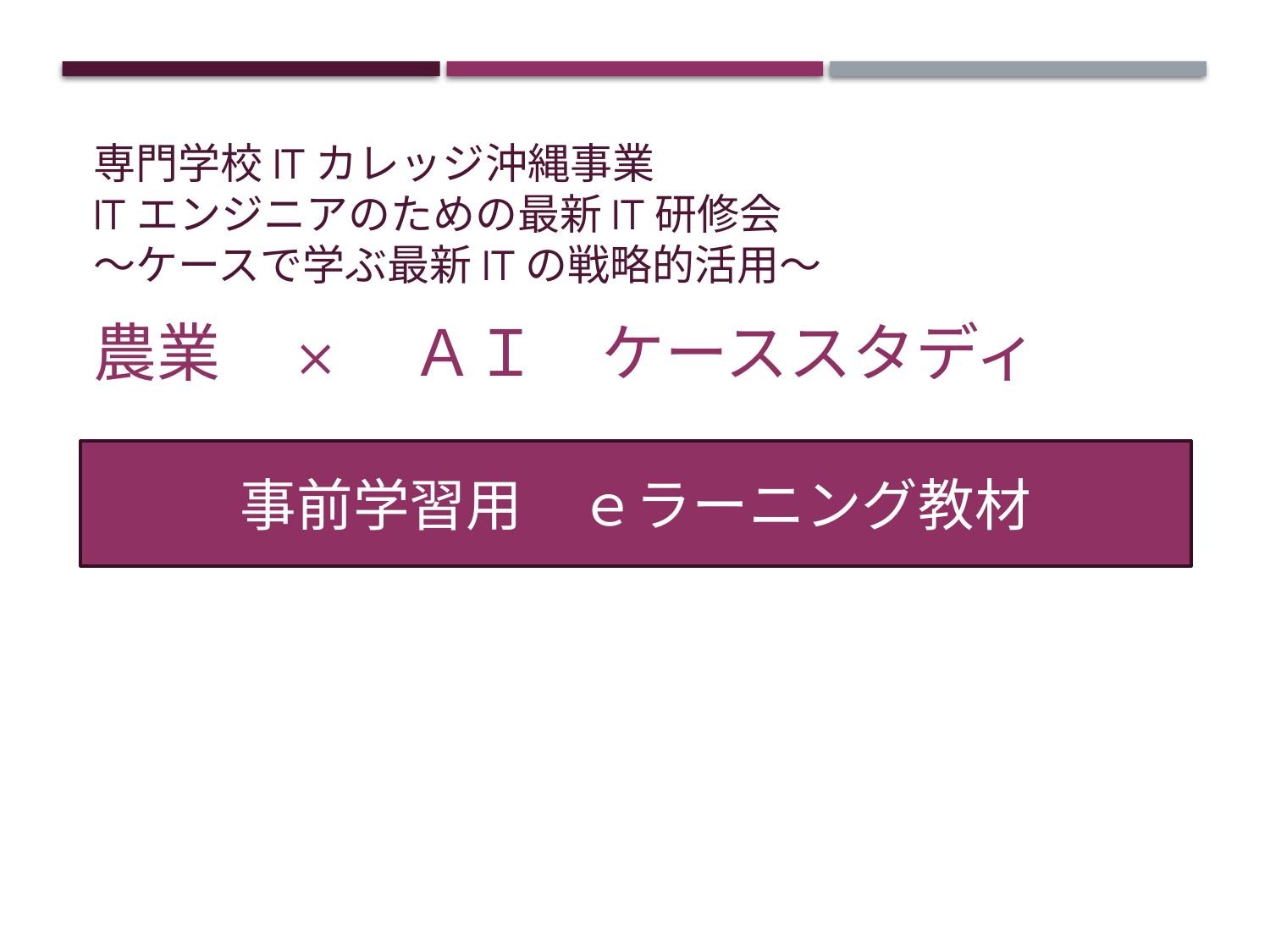

専門学校ITカレッジ沖縄事業
ITエンジニアのための最新IT研修会
～ケースで学ぶ最新ITの戦略的活用～
農業　×　ＡＩ　ケーススタディ
事前学習用　ｅラーニング教材